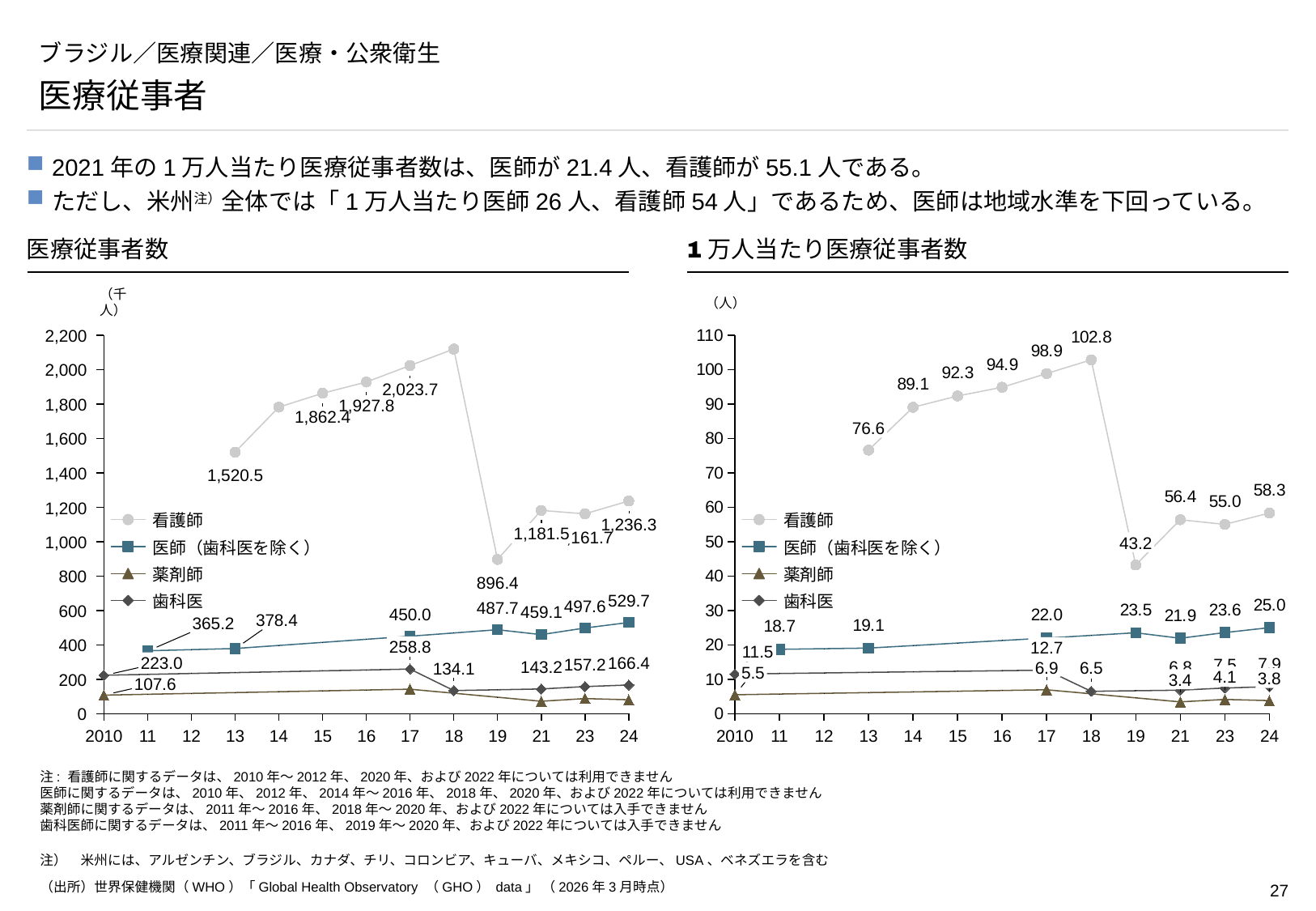

# ブラジル／医療関連／医療・公衆衛生
医療従事者
2021年の1万人当たり医療従事者数は、医師が21.4人、看護師が55.1人である。
ただし、米州注）全体では「1万人当たり医師26人、看護師54人」であるため、医師は地域水準を下回っている。
医療従事者数
1万人当たり医療従事者数
（千人）
（人）

### Chart

| Category |  |  |  |  |
|---|---|---|---|---|

### Chart

| Category |  |  |  |  |
|---|---|---|---|---|
2,200
2,000
2,023.7
1,800
1,927.8
1,862.4
76.6
1,600
1,400
1,520.5
1,200
看護師
看護師
1,236.3

1,181.5
1,161.7
1,000
43.2
医師（歯科医を除く）
医師（歯科医を除く）

薬剤師
薬剤師
800

896.4
529.7
歯科医
歯科医
497.6

487.7
600
459.1
450.0
378.4
365.2
400
258.8
12.7
11.5
166.4
223.0
157.2
143.2
6.9
134.1
5.5
4.1
3.8
3.4
200
107.6
0
2010
11
12
13
14
15
16
17
18
19
21
23
24
2010
11
12
13
14
15
16
17
18
19
21
23
24
注: 看護師に関するデータは、2010年～2012年、2020年、および2022年については利用できません
医師に関するデータは、2010年、2012年、2014年～2016年、2018年、2020年、および2022年については利用できません
薬剤師に関するデータは、2011年～2016年、2018年～2020年、および2022年については入手できません
歯科医師に関するデータは、2011年～2016年、2019年～2020年、および2022年については入手できません

注）　米州には、アルゼンチン、ブラジル、カナダ、チリ、コロンビア、キューバ、メキシコ、ペルー、USA、ベネズエラを含む
（出所）世界保健機関（WHO）「Global Health Observatory （GHO） data」 （2026年3月時点）